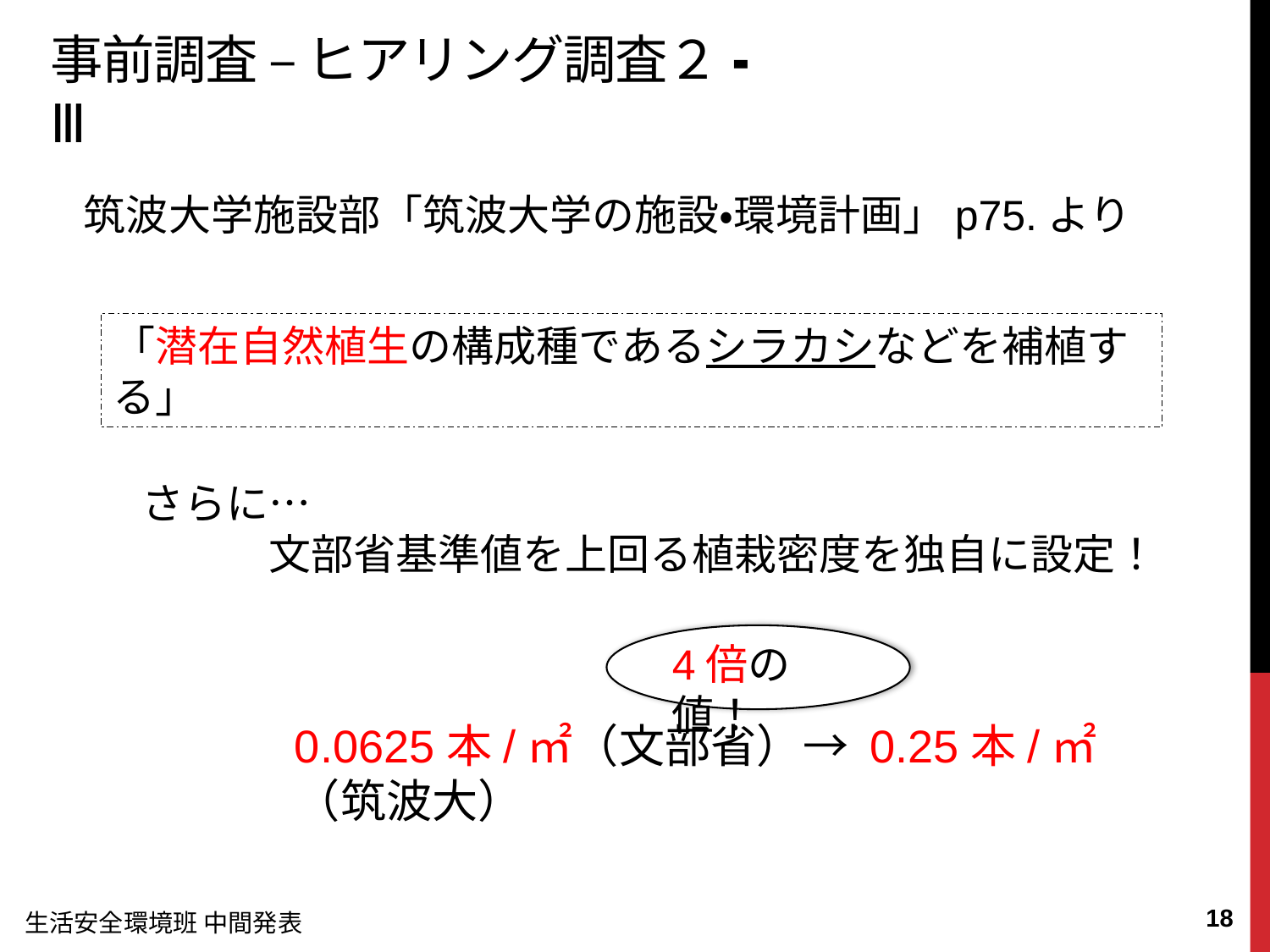

事前調査 – ヒアリング調査２-Ⅲ

筑波大学施設部「筑波大学の施設・環境計画」p75.より
「潜在自然植生の構成種であるシラカシなどを補植する」
さらに…
	文部省基準値を上回る植栽密度を独自に設定！

4倍の値！
0.0625本/㎡（文部省）→ 0.25本/㎡（筑波大）

18
生活安全環境班 中間発表